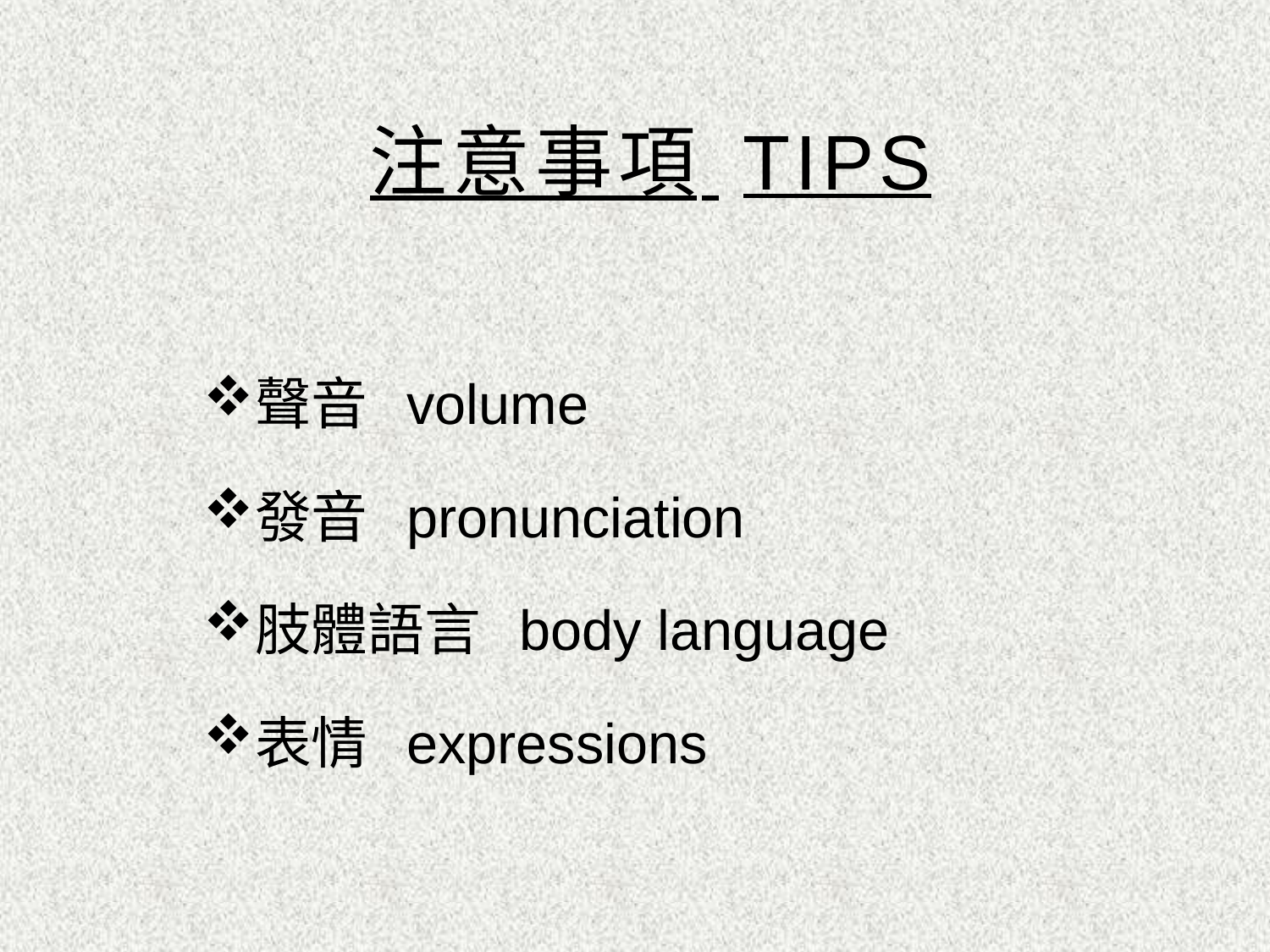

# 注意事項 TIPS
聲音  volume
發音  pronunciation
肢體語言  body language
表情  expressions